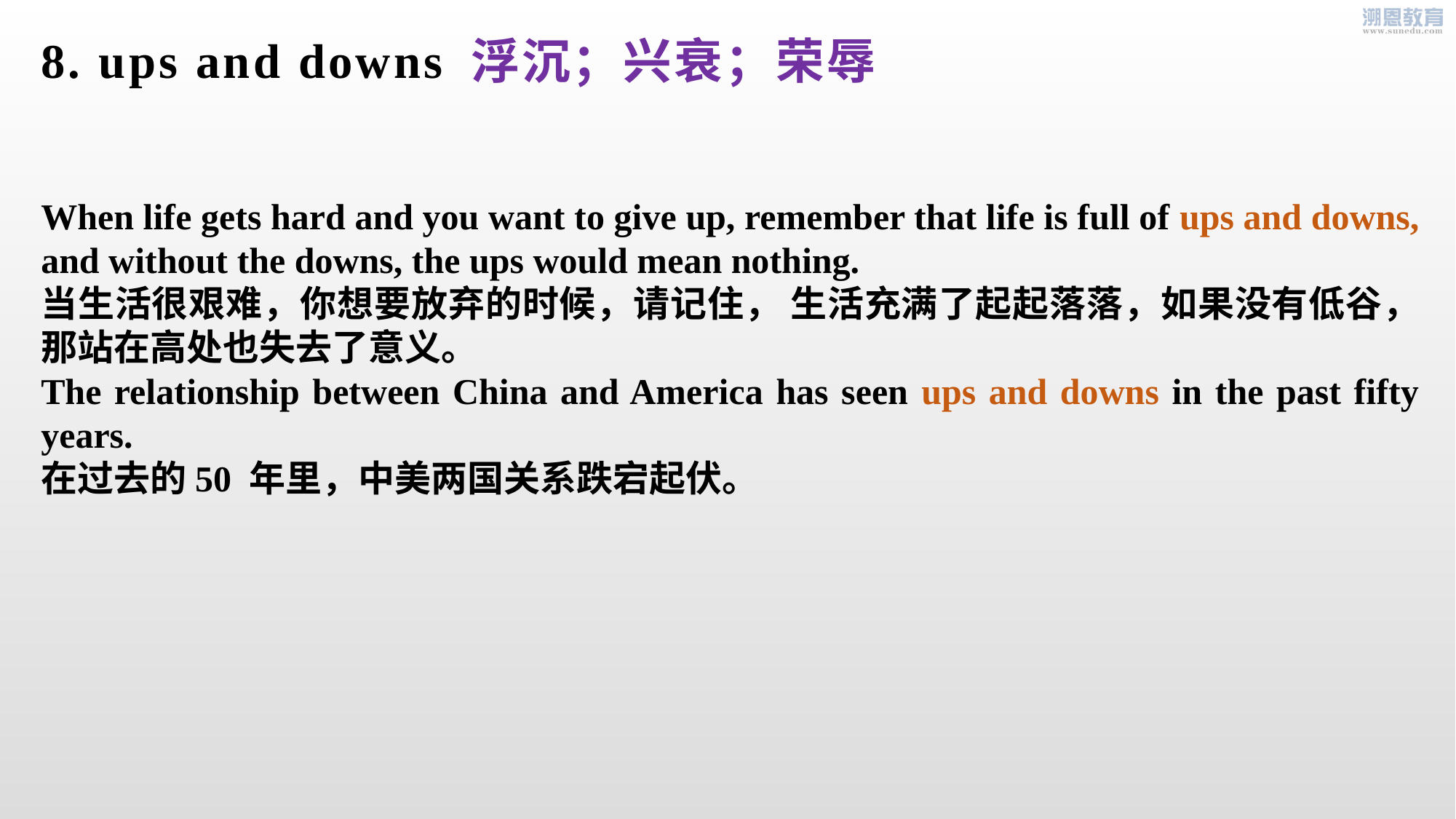

8. ups and downs
浮沉；兴衰；荣辱
When life gets hard and you want to give up, remember that life is full of ups and downs, and without the downs, the ups would mean nothing.
当生活很艰难，你想要放弃的时候，请记住， 生活充满了起起落落，如果没有低谷，那站在高处也失去了意义。
The relationship between China and America has seen ups and downs in the past fifty years.
在过去的50 年里，中美两国关系跌宕起伏。